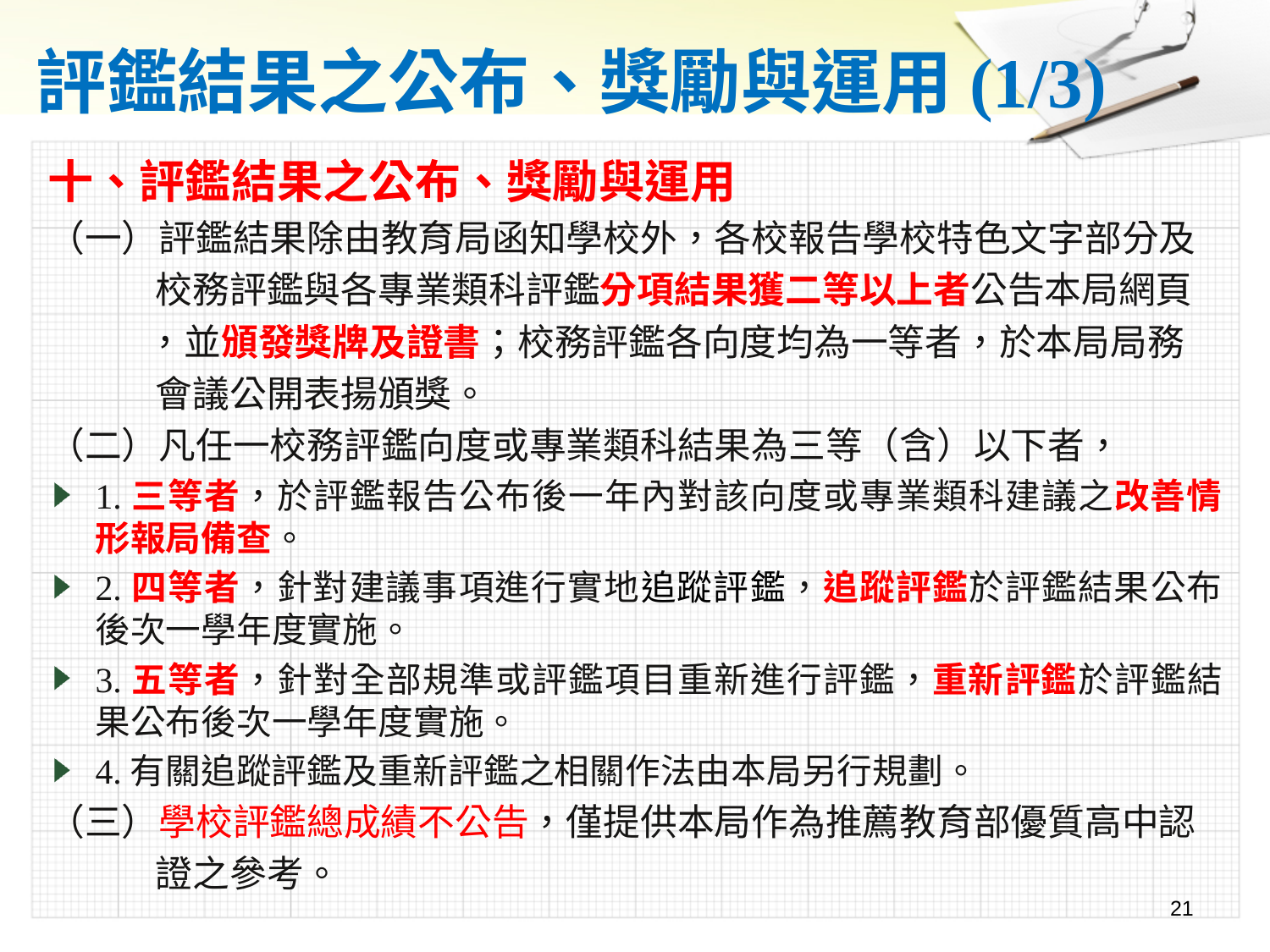

# 評鑑結果之公布、獎勵與運用(1/3)
十、評鑑結果之公布、獎勵與運用
（一）評鑑結果除由教育局函知學校外，各校報告學校特色文字部分及
            校務評鑑與各專業類科評鑑分項結果獲二等以上者公告本局網頁
           ，並頒發獎牌及證書；校務評鑑各向度均為一等者，於本局局務
            會議公開表揚頒獎。
（二）凡任一校務評鑑向度或專業類科結果為三等（含）以下者，
1.三等者，於評鑑報告公布後一年內對該向度或專業類科建議之改善情形報局備查。
2.四等者，針對建議事項進行實地追蹤評鑑，追蹤評鑑於評鑑結果公布後次一學年度實施。
3.五等者，針對全部規準或評鑑項目重新進行評鑑，重新評鑑於評鑑結果公布後次一學年度實施。
4.有關追蹤評鑑及重新評鑑之相關作法由本局另行規劃。
（三）學校評鑑總成績不公告，僅提供本局作為推薦教育部優質高中認
            證之參考。
21